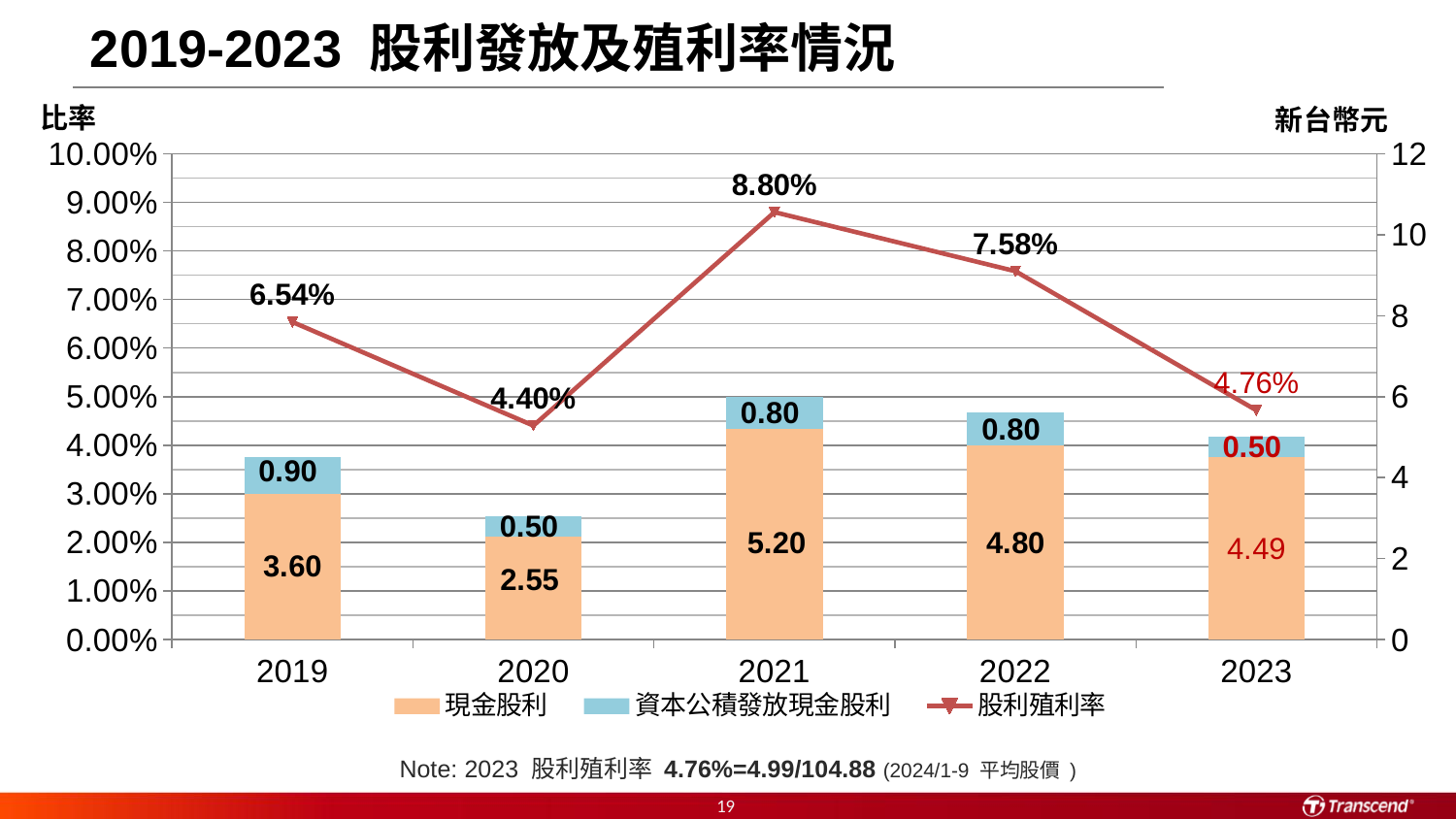

2019-2023 股利發放及殖利率情況

### Chart: 比率

| Category | 現金股利 | 資本公積發放現金股利 | 股利殖利率 |
|---|---|---|---|
| 2019 | 3.6 | 0.9 | 0.06536897152818129 |
| 2020 | 2.55 | 0.5 | 0.044030604879457196 |
| 2021 | 5.2 | 0.8 | 0.08796364169476617 |
| 2022 | 4.8 | 0.8 | 0.07580885339109245 |
| 2023 | 4.5 | 0.5 | 0.047186937610328036 |
                                       Note: 2023 股利殖利率 4.76%=4.99/104.88 (2024/1-9 平均股價 )
19